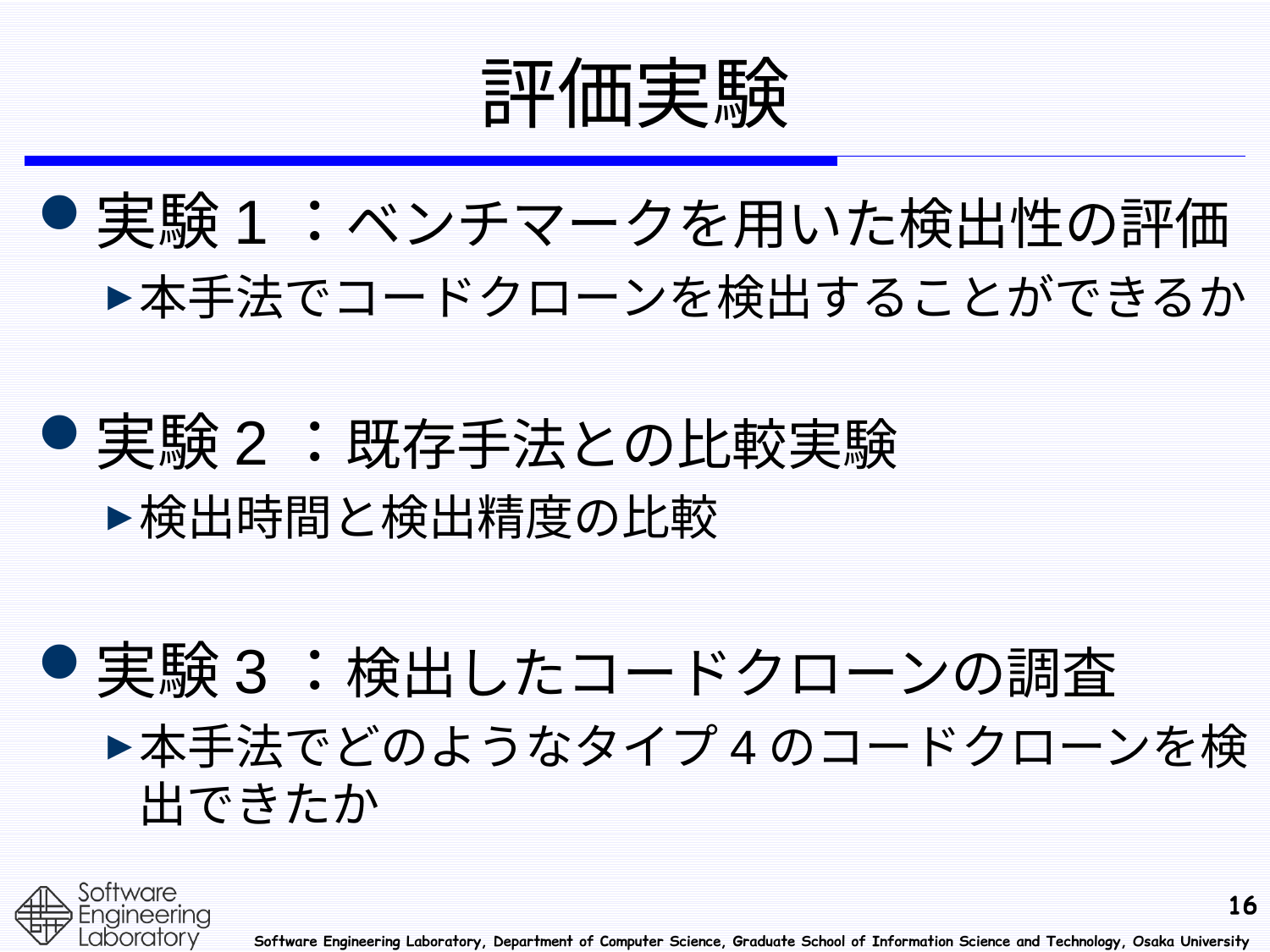

# 評価実験
実験1：ベンチマークを用いた検出性の評価
本手法でコードクローンを検出することができるか

実験2：既存手法との比較実験
検出時間と検出精度の比較

実験3：検出したコードクローンの調査
本手法でどのようなタイプ4のコードクローンを検出できたか